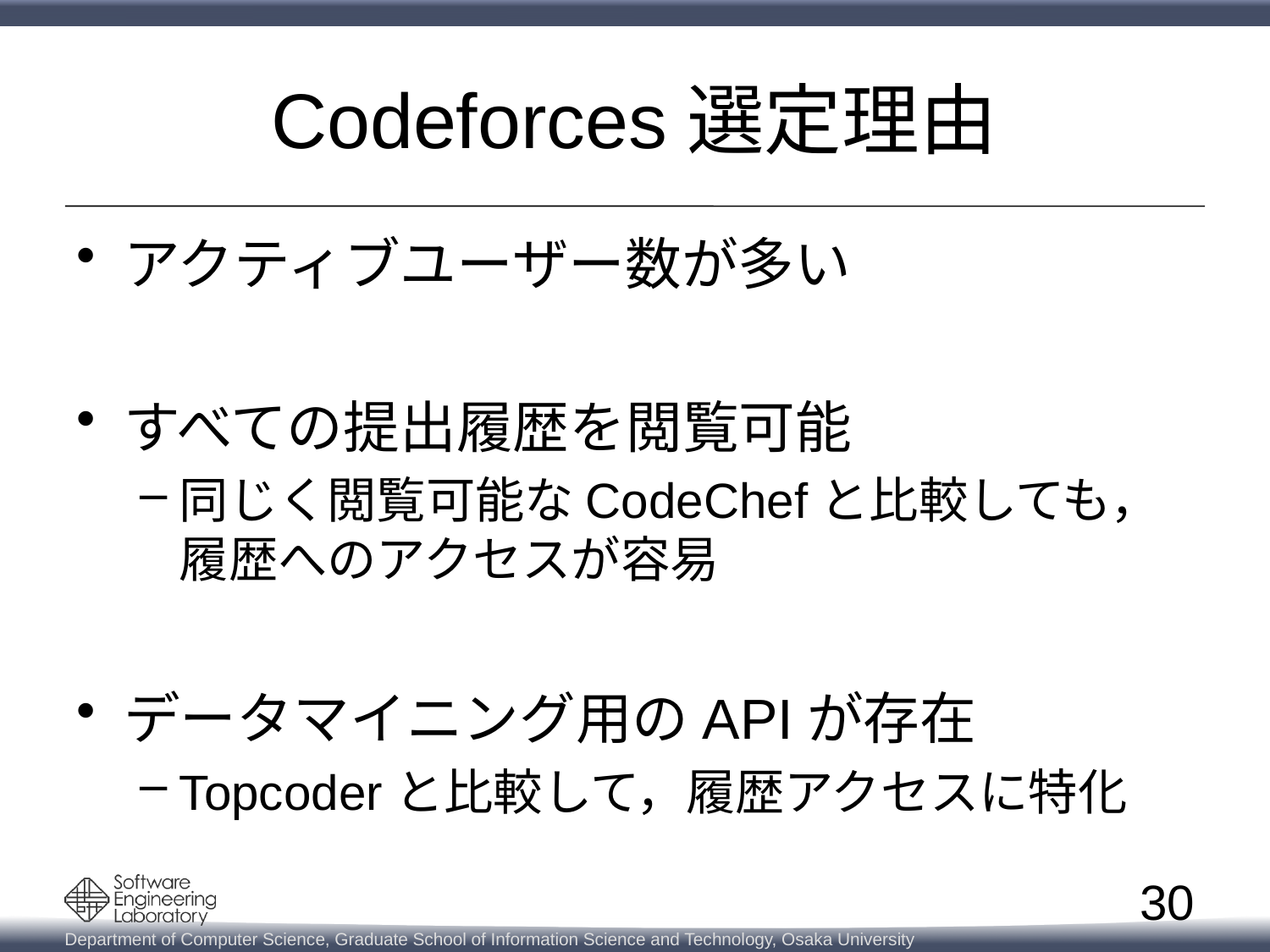

# Codeforces選定理由
アクティブユーザー数が多い

すべての提出履歴を閲覧可能
同じく閲覧可能なCodeChefと比較しても，履歴へのアクセスが容易

データマイニング用のAPIが存在
Topcoderと比較して，履歴アクセスに特化
30